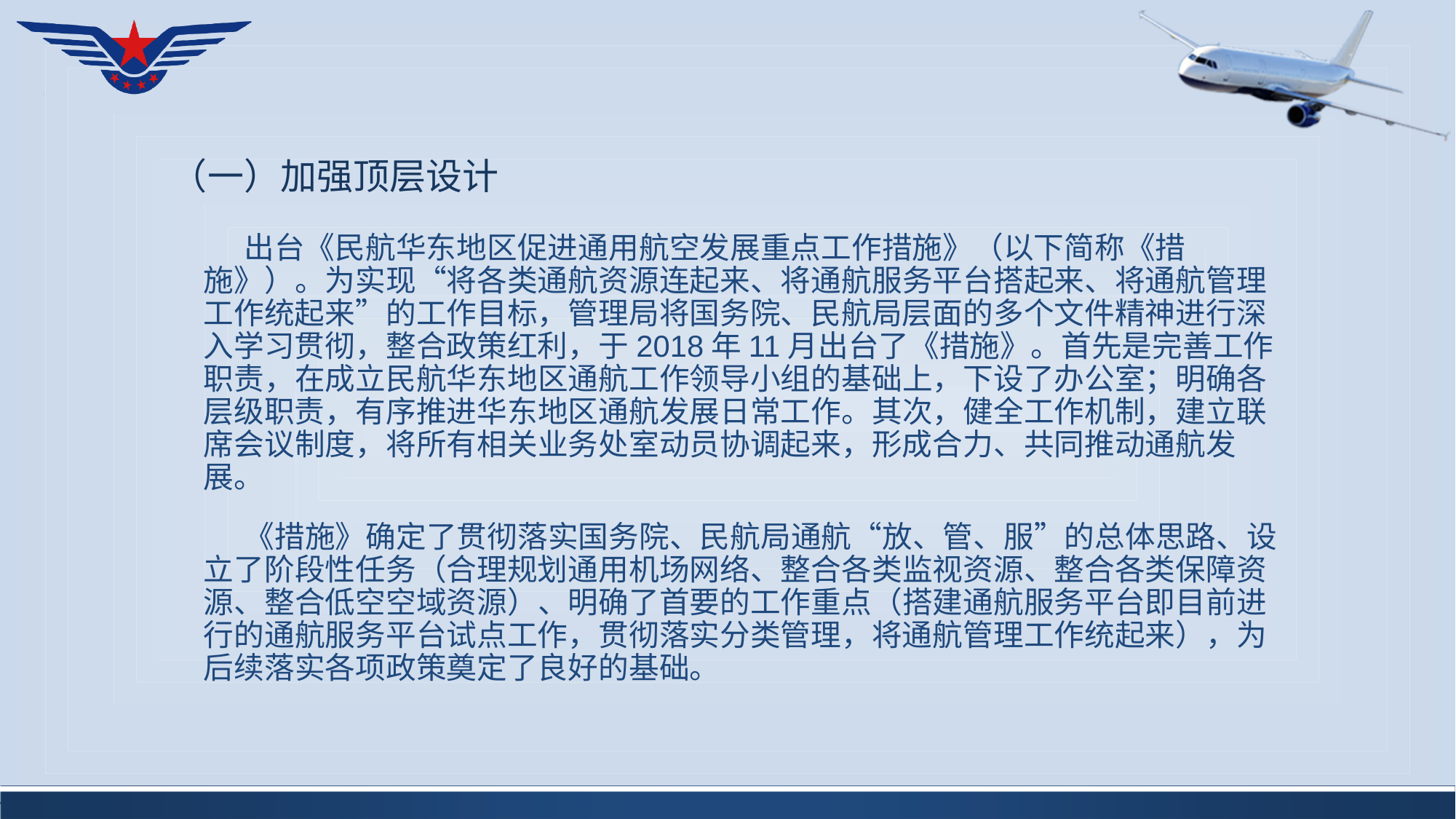

（一）加强顶层设计
         出台《民航华东地区促进通用航空发展重点工作措施》（以下简称《措施》）。为实现“将各类通航资源连起来、将通航服务平台搭起来、将通航管理工作统起来”的工作目标，管理局将国务院、民航局层面的多个文件精神进行深入学习贯彻，整合政策红利，于2018年11月出台了《措施》。首先是完善工作职责，在成立民航华东地区通航工作领导小组的基础上，下设了办公室；明确各层级职责，有序推进华东地区通航发展日常工作。其次，健全工作机制，建立联席会议制度，将所有相关业务处室动员协调起来，形成合力、共同推动通航发展。
         《措施》确定了贯彻落实国务院、民航局通航“放、管、服”的总体思路、设立了阶段性任务（合理规划通用机场网络、整合各类监视资源、整合各类保障资源、整合低空空域资源）、明确了首要的工作重点（搭建通航服务平台即目前进行的通航服务平台试点工作，贯彻落实分类管理，将通航管理工作统起来），为后续落实各项政策奠定了良好的基础。